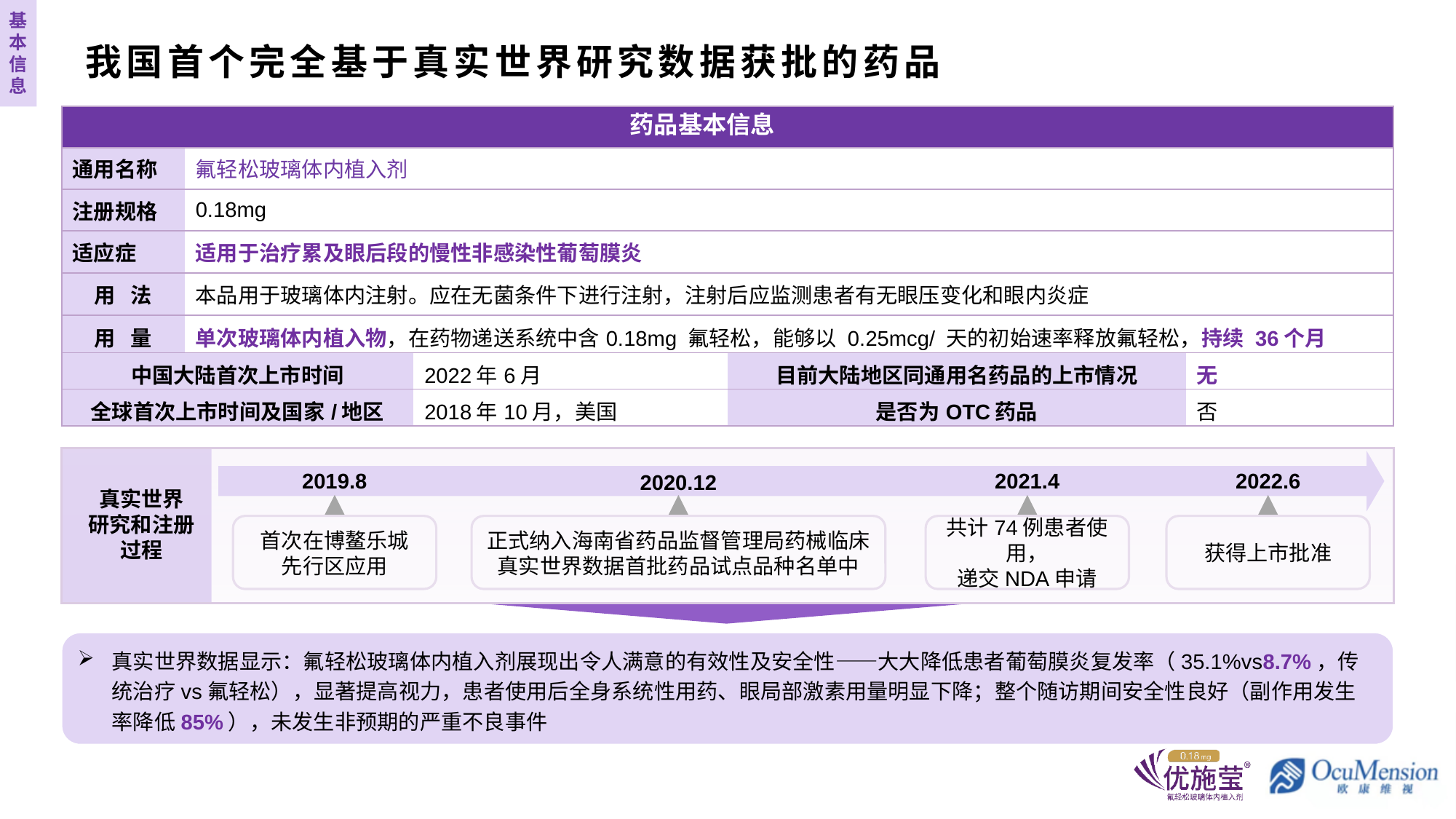

基本信息
# 我国首个完全基于真实世界研究数据获批的药品
药品基本信息
|  |
| --- |
| 通用名称 | 氟轻松玻璃体内植入剂 |
| --- | --- |
| 注册规格 | 0.18mg |
| 适应症 | 适用于治疗累及眼后段的慢性非感染性葡萄膜炎 |
| 用 法 | 本品用于玻璃体内注射。应在无菌条件下进行注射，注射后应监测患者有无眼压变化和眼内炎症 |
| 用 量 | 单次玻璃体内植入物，在药物递送系统中含0.18mg 氟轻松，能够以 0.25mcg/ 天的初始速率释放氟轻松，持续 36个月 |
| 中国大陆首次上市时间 | 2022年6月 | 目前大陆地区同通用名药品的上市情况 | 无 |
| --- | --- | --- | --- |
| 全球首次上市时间及国家/地区 | 2018年10月，美国 | 是否为OTC药品 | 否 |

2019.8
2021.4
2022.6
2020.12
真实世界
研究和注册
过程

首次在博鳌乐城
先行区应用
正式纳入海南省药品监督管理局药械临床真实世界数据首批药品试点品种名单中
共计74例患者使用，
递交NDA申请
获得上市批准

真实世界数据显示：氟轻松玻璃体内植入剂展现出令人满意的有效性及安全性——大大降低患者葡萄膜炎复发率（35.1%vs8.7%，传统治疗vs氟轻松），显著提高视力，患者使用后全身系统性用药、眼局部激素用量明显下降；整个随访期间安全性良好（副作用发生率降低85%），未发生非预期的严重不良事件